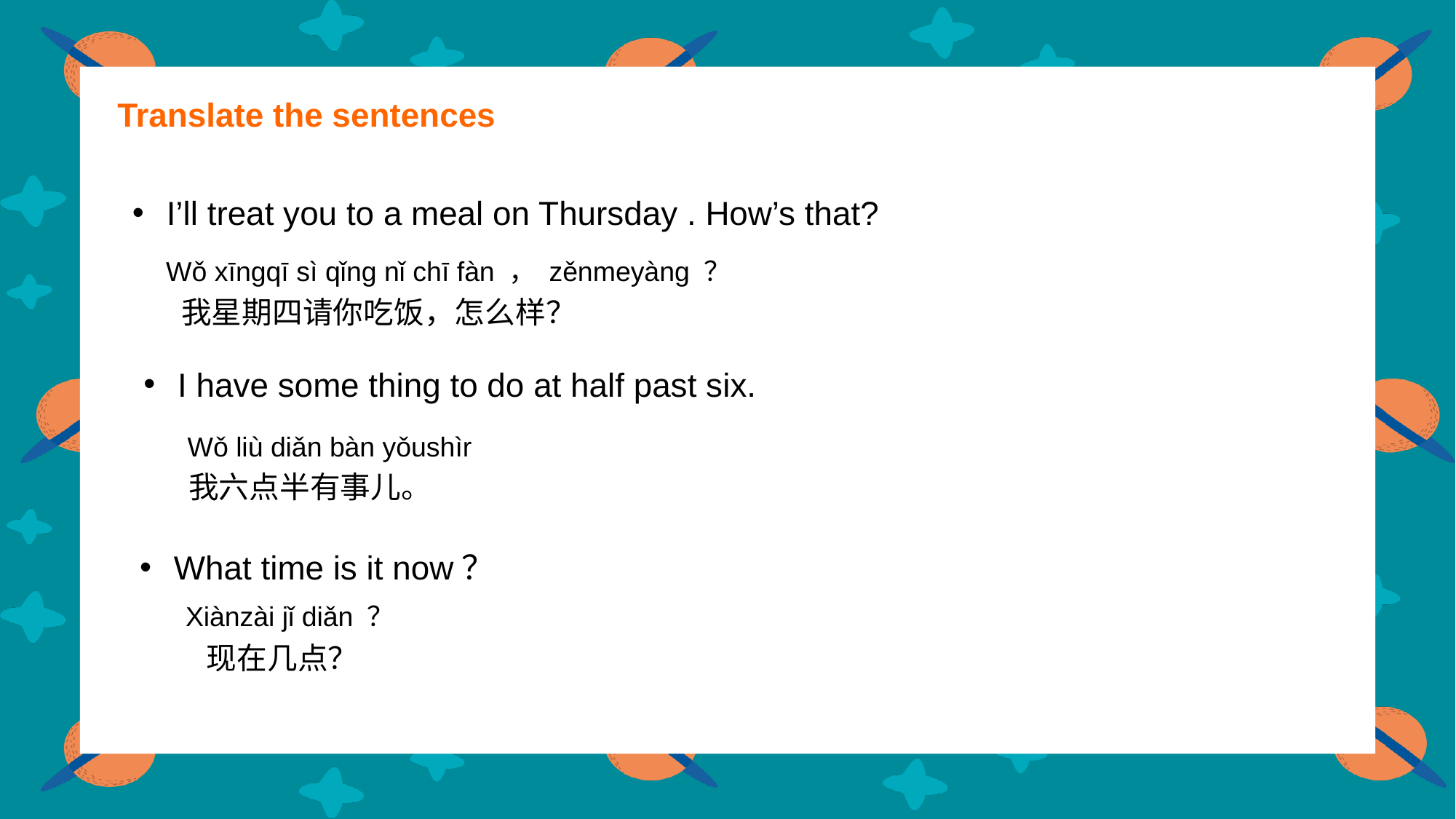

Translate the sentences
I’ll treat you to a meal on Thursday . How’s that?
Wǒ xīngqī sì qǐng nǐ chī fàn ， zěnmeyàng ？

 我星期四请你吃饭，怎么样？

I have some thing to do at half past six.

Wǒ liù diǎn bàn yǒushìr

 我六点半有事儿。
What time is it now？
Xiànzài jǐ diǎn ？

 现在几点？